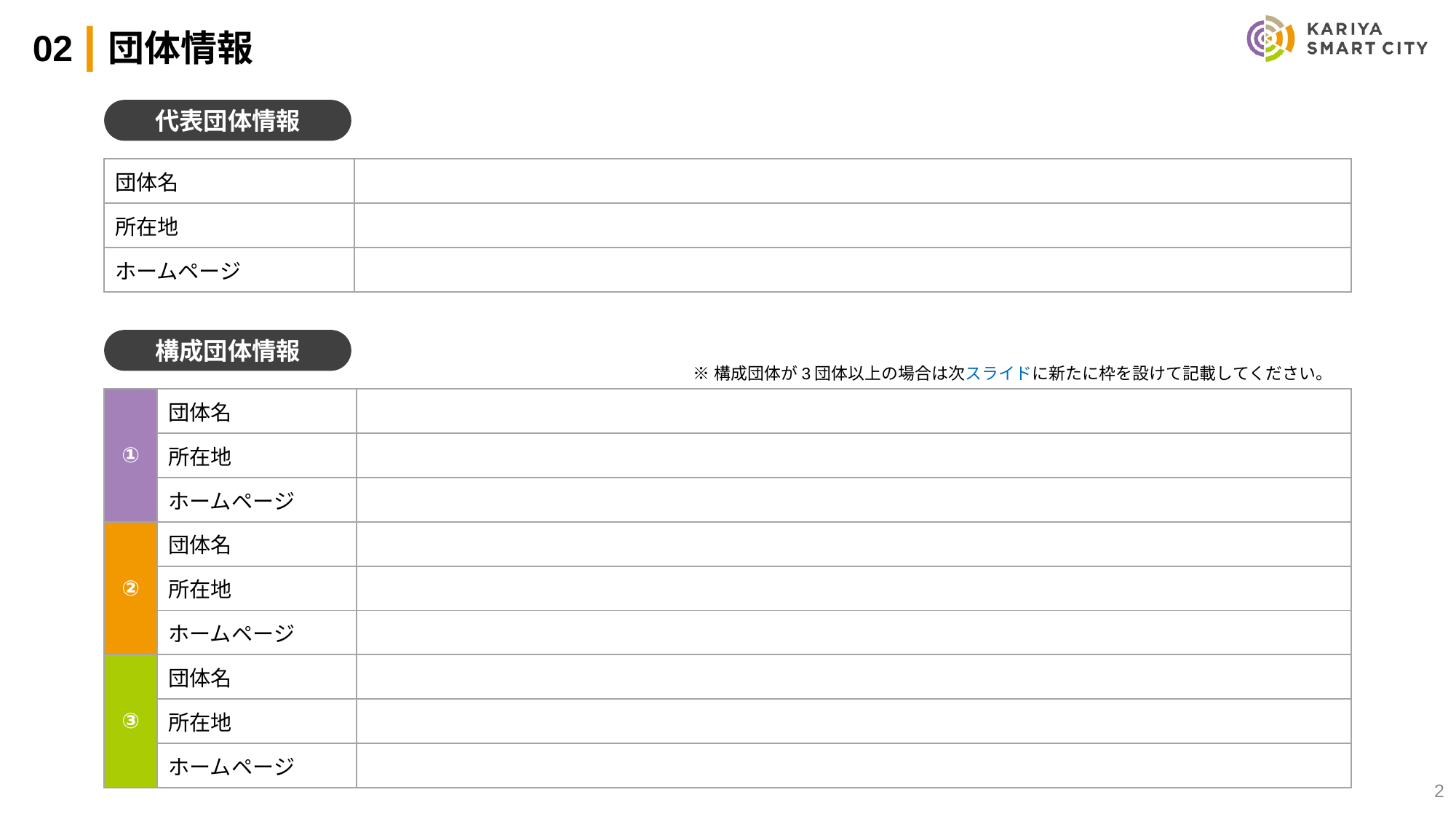

# 02 |団体情報
代表団体情報
| 団体名 |  |
| --- | --- |
| 所在地 |  |
| ホームページ |  |
構成団体情報
※構成団体が3団体以上の場合は次スライドに新たに枠を設けて記載してください。
| ① | 団体名 |  |
| --- | --- | --- |
|  | 所在地 |  |
|  | ホームページ |  |
| ② | 団体名 |  |
|  | 所在地 |  |
|  | ホームページ |  |
| ③ | 団体名 |  |
|  | 所在地 |  |
|  | ホームページ |  |
2